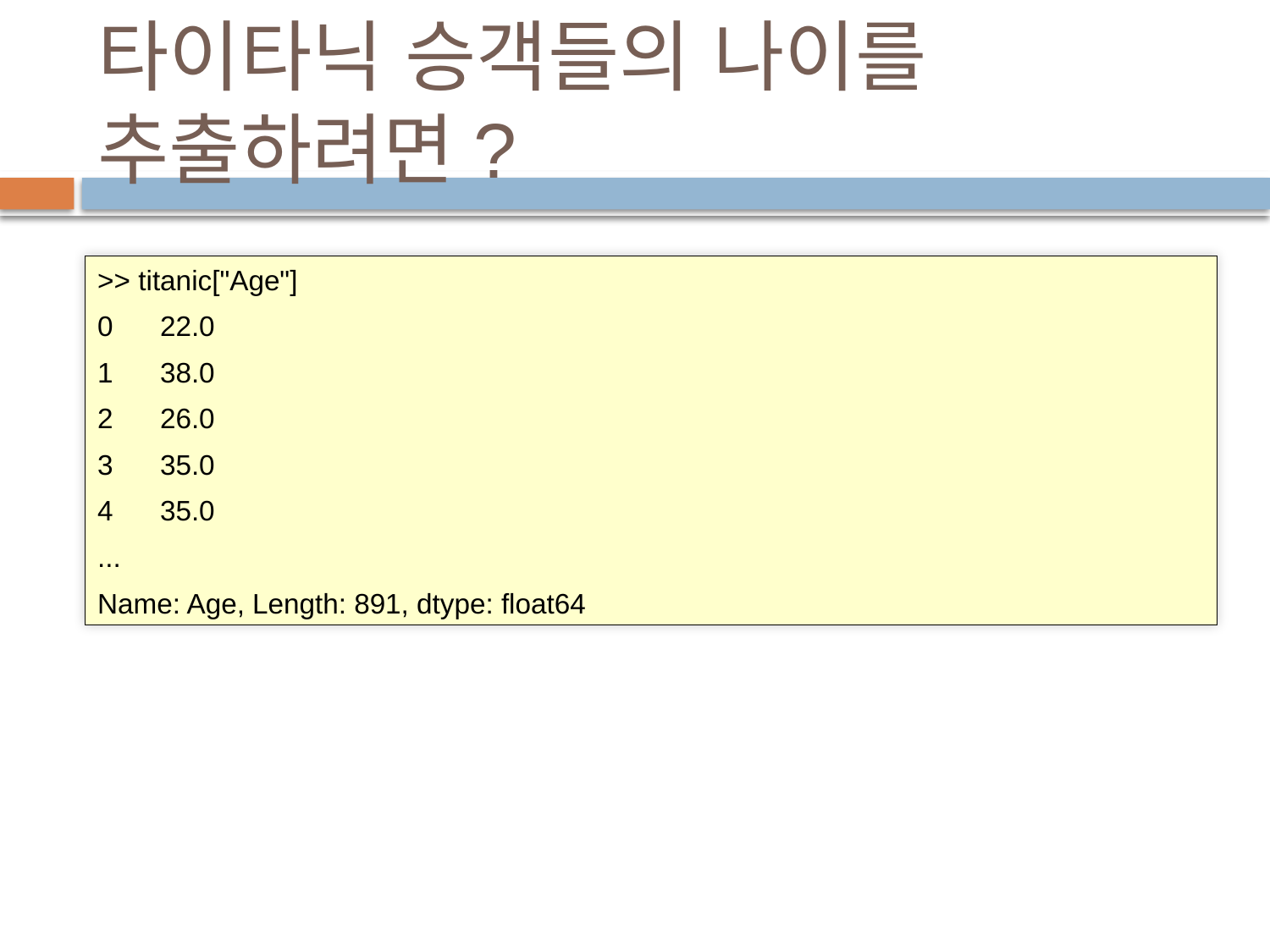

# 타이타닉 승객들의 나이를 추출하려면?
>> titanic["Age"]
0      22.0
1      38.0
2      26.0
3      35.0
4      35.0
...
Name: Age, Length: 891, dtype: float64